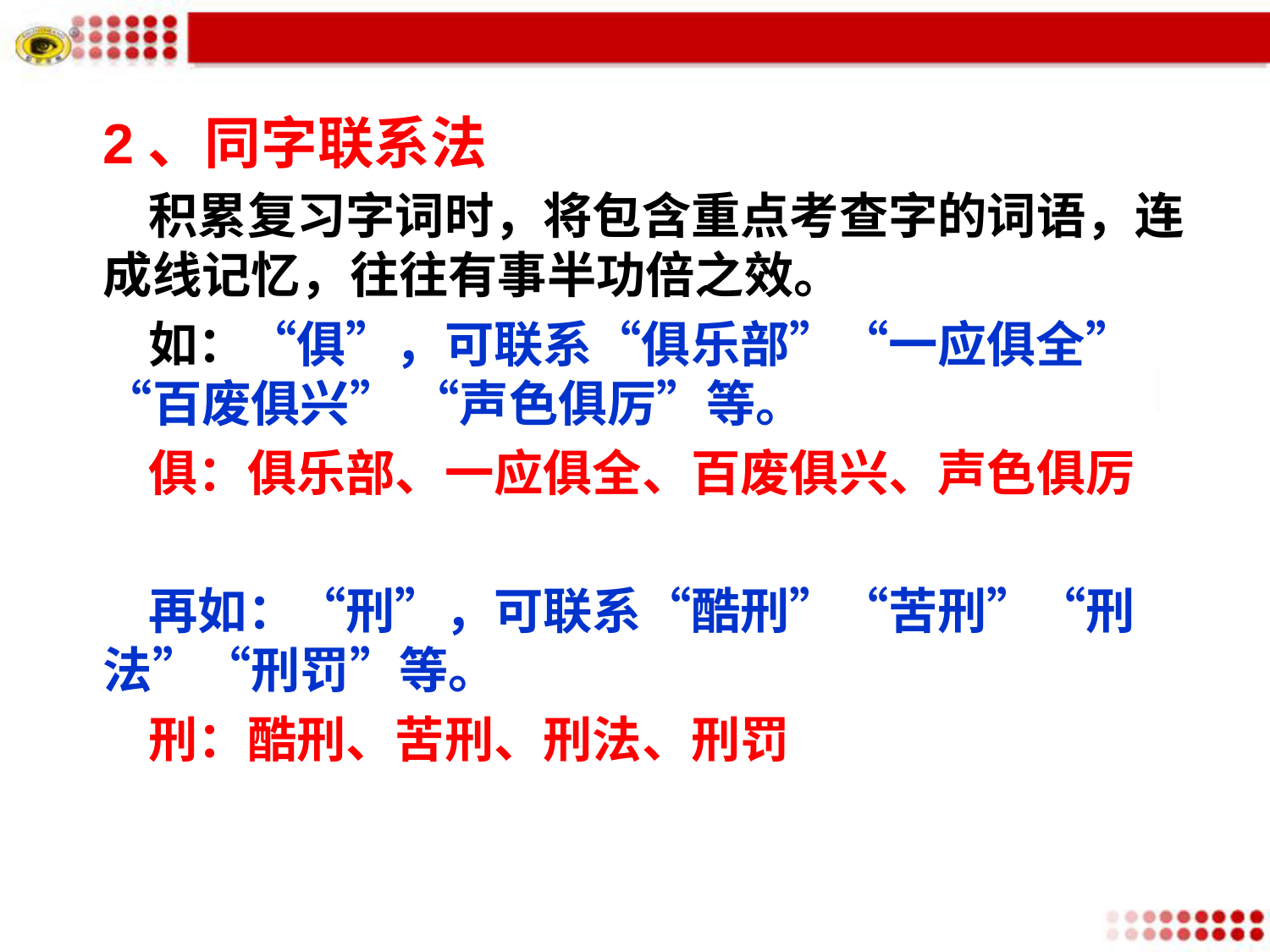

2、同字联系法
   积累复习字词时，将包含重点考查字的词语，连成线记忆，往往有事半功倍之效。
   如：“俱”，可联系“俱乐部”“一应俱全”“百废俱兴” “声色俱厉”等。
   俱：俱乐部、一应俱全、百废俱兴、声色俱厉

   再如：“刑”，可联系“酷刑”“苦刑”“刑法”“刑罚”等。
   刑：酷刑、苦刑、刑法、刑罚